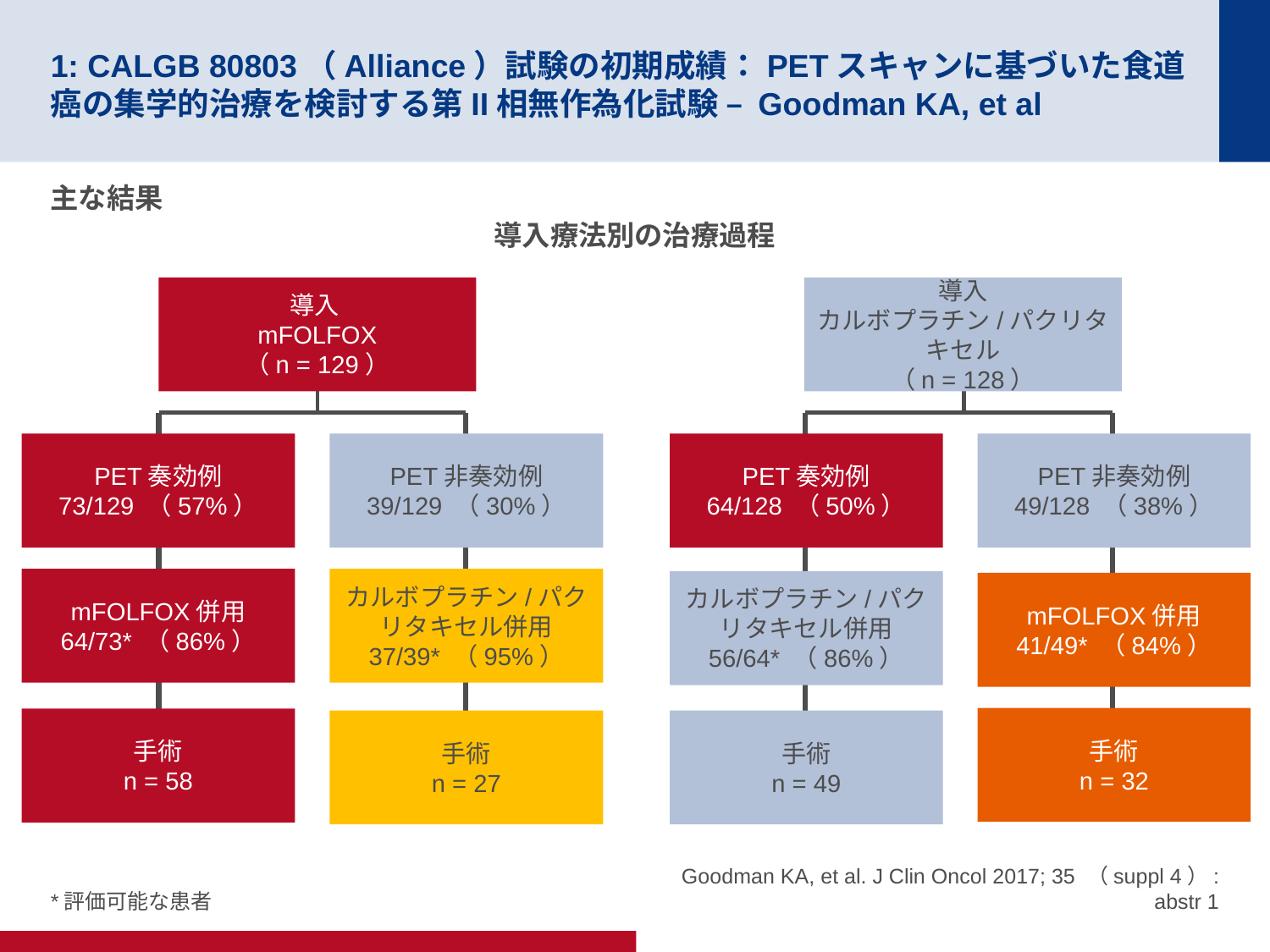

# 1: CALGB 80803（Alliance）試験の初期成績：PETスキャンに基づいた食道癌の集学的治療を検討する第II相無作為化試験 – Goodman KA, et al
主な結果

導入療法別の治療過程
導入
mFOLFOX
（n = 129）
導入
カルボプラチン/パクリタキセル
（n = 128）
PET非奏効例
39/129 （30%）
PET奏効例
73/129 （57%）
PET非奏効例
49/128 （38%）
PET奏効例
64/128 （50%）
mFOLFOX併用
64/73* （86%）
カルボプラチン/パクリタキセル併用
37/39* （95%）
カルボプラチン/パクリタキセル併用
56/64* （86%）
mFOLFOX併用
41/49* （84%）
手術
n = 32
手術
n = 58
手術
n = 27
手術
n = 49
*評価可能な患者
Goodman KA, et al. J Clin Oncol 2017; 35 （suppl 4）: abstr 1